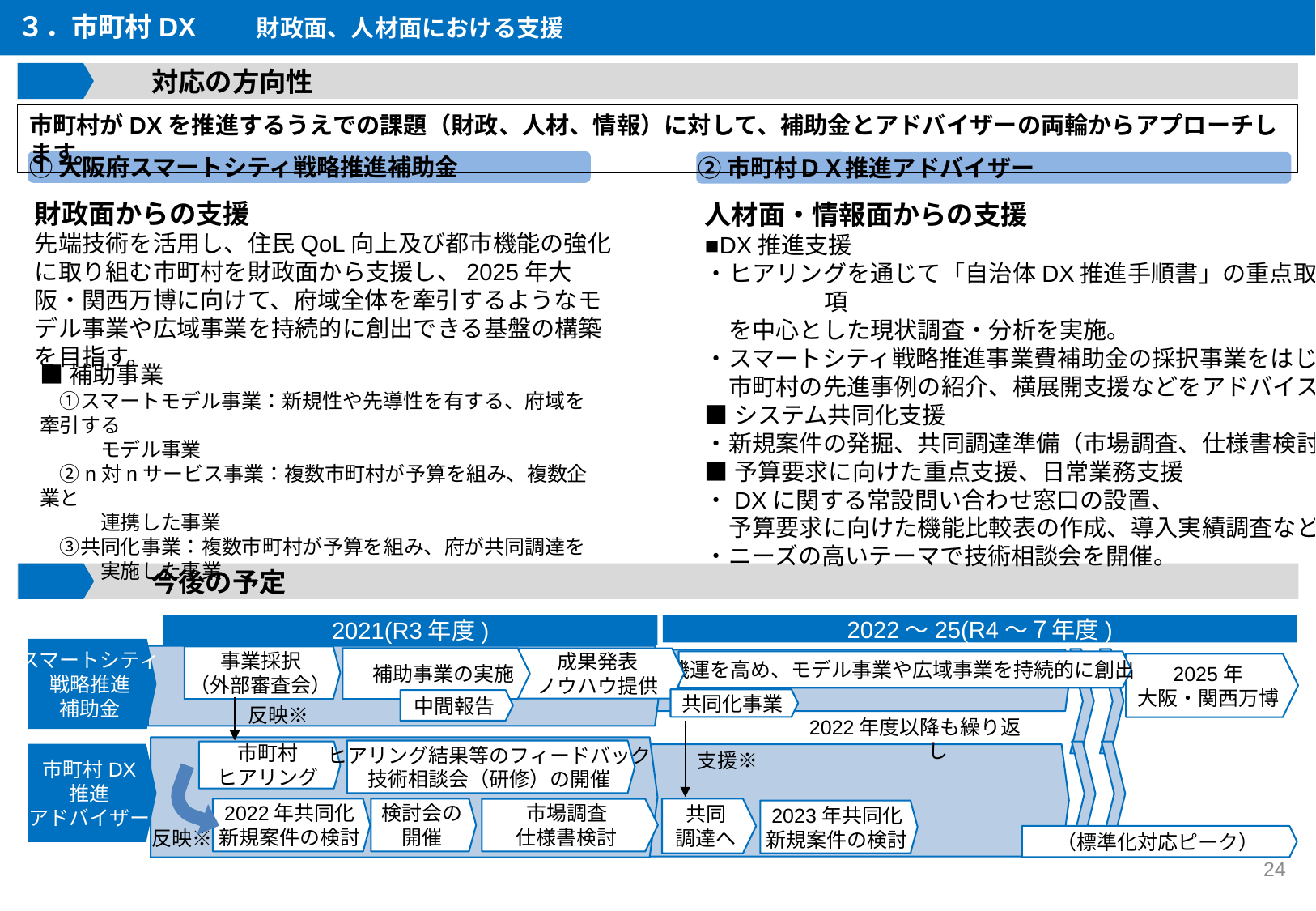

３．市町村DX　　財政面、人材面における支援

　　　　　対応の方向性
市町村がDXを推進するうえでの課題（財政、人材、情報）に対して、補助金とアドバイザーの両輪からアプローチします。
①大阪府スマートシティ戦略推進補助金
②市町村ＤＸ推進アドバイザー
財政面からの支援
先端技術を活用し、住民QoL向上及び都市機能の強化に取り組む市町村を財政面から支援し、2025年大阪・関西万博に向けて、府域全体を牽引するようなモデル事業や広域事業を持続的に創出できる基盤の構築を目指す。
人材面・情報面からの支援
■DX推進支援
・ヒアリングを通じて「自治体DX推進手順書」の重点取組事項
　を中心とした現状調査・分析を実施。
・スマートシティ戦略推進事業費補助金の採択事業をはじめ、
　市町村の先進事例の紹介、横展開支援などをアドバイス。
■システム共同化支援
・新規案件の発掘、共同調達準備（市場調査、仕様書検討）
■予算要求に向けた重点支援、日常業務支援
・DXに関する常設問い合わせ窓口の設置、
　予算要求に向けた機能比較表の作成、導入実績調査など
・ニーズの高いテーマで技術相談会を開催。
■補助事業
　①スマートモデル事業：新規性や先導性を有する、府域を牽引する
　　　モデル事業
　②n対nサービス事業：複数市町村が予算を組み、複数企業と
　　　連携した事業
　③共同化事業：複数市町村が予算を組み、府が共同調達を
　　　実施した事業

　　　　　今後の予定
2021(R3年度)
2022～25(R4～７年度)
スマートシティ
戦略推進
補助金

事業採択
（外部審査会）
　補助事業の実施
成果発表
ノウハウ提供

機運を高め、モデル事業や広域事業を持続的に創出
2025年
大阪・関西万博
共同化事業
中間報告
反映※
2022年度以降も繰り返し

ヒアリング結果等のフィードバック
技術相談会（研修）の開催
市町村
ヒアリング

支援※
市町村DX
推進
アドバイザー

2022年共同化
新規案件の検討
検討会の
開催
市場調査
仕様書検討
共同
調達へ
2023年共同化
新規案件の検討
反映※
（標準化対応ピーク）
24